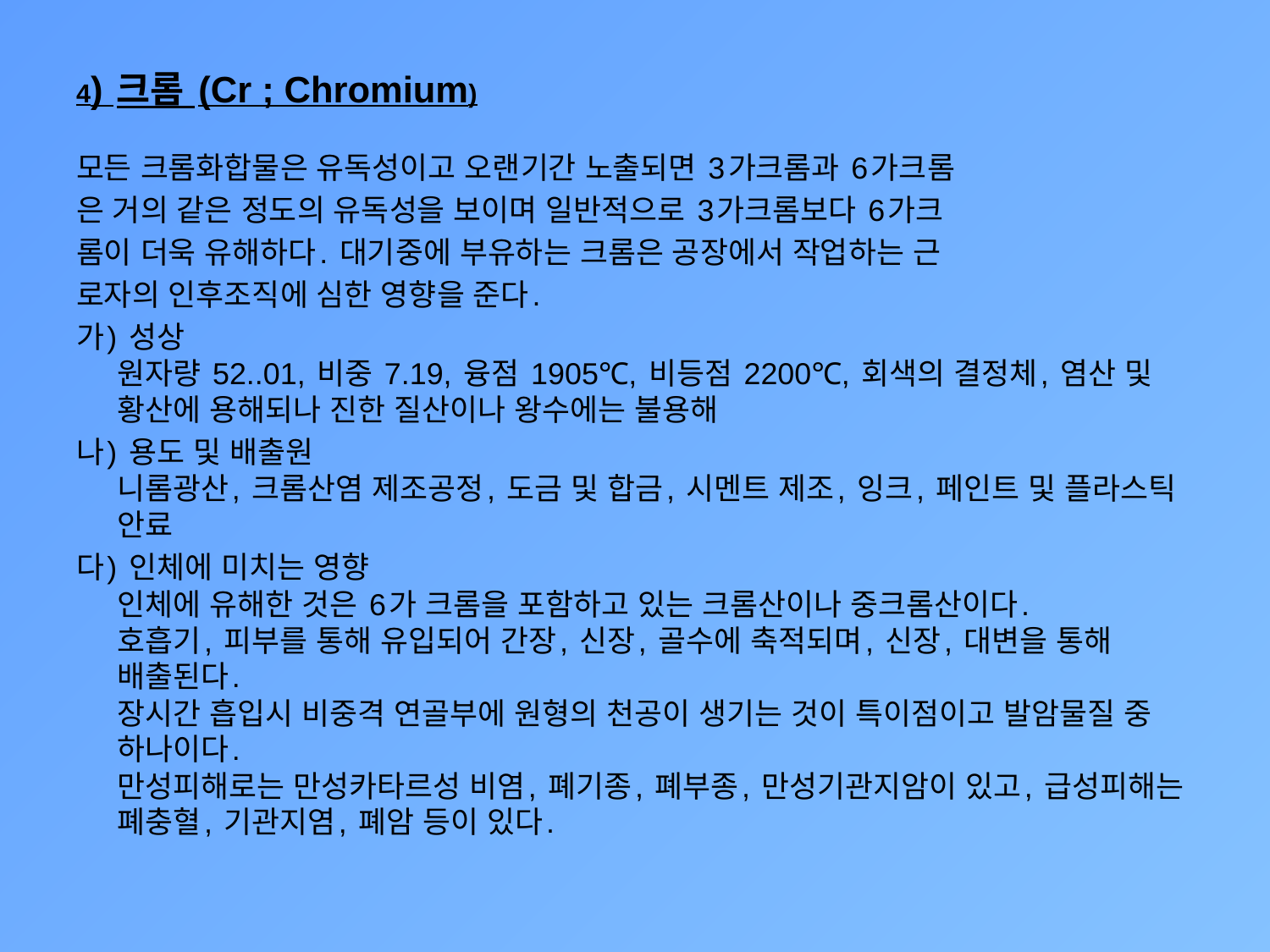

4) 크롬 (Cr ; Chromium)

모든 크롬화합물은 유독성이고 오랜기간 노출되면 3가크롬과 6가크롬
은 거의 같은 정도의 유독성을 보이며 일반적으로 3가크롬보다 6가크
롬이 더욱 유해하다. 대기중에 부유하는 크롬은 공장에서 작업하는 근
로자의 인후조직에 심한 영향을 준다.
가) 성상
원자량 52..01, 비중 7.19, 융점 1905℃, 비등점 2200℃, 회색의 결정체, 염산 및 황산에 용해되나 진한 질산이나 왕수에는 불용해
나) 용도 및 배출원
니롬광산, 크롬산염 제조공정, 도금 및 합금, 시멘트 제조, 잉크, 페인트 및 플라스틱 안료
다) 인체에 미치는 영향
인체에 유해한 것은 6가 크롬을 포함하고 있는 크롬산이나 중크롬산이다.
호흡기, 피부를 통해 유입되어 간장, 신장, 골수에 축적되며, 신장, 대변을 통해 배출된다.
장시간 흡입시 비중격 연골부에 원형의 천공이 생기는 것이 특이점이고 발암물질 중 하나이다.
만성피해로는 만성카타르성 비염, 폐기종, 폐부종, 만성기관지암이 있고, 급성피해는 폐충혈, 기관지염, 폐암 등이 있다.